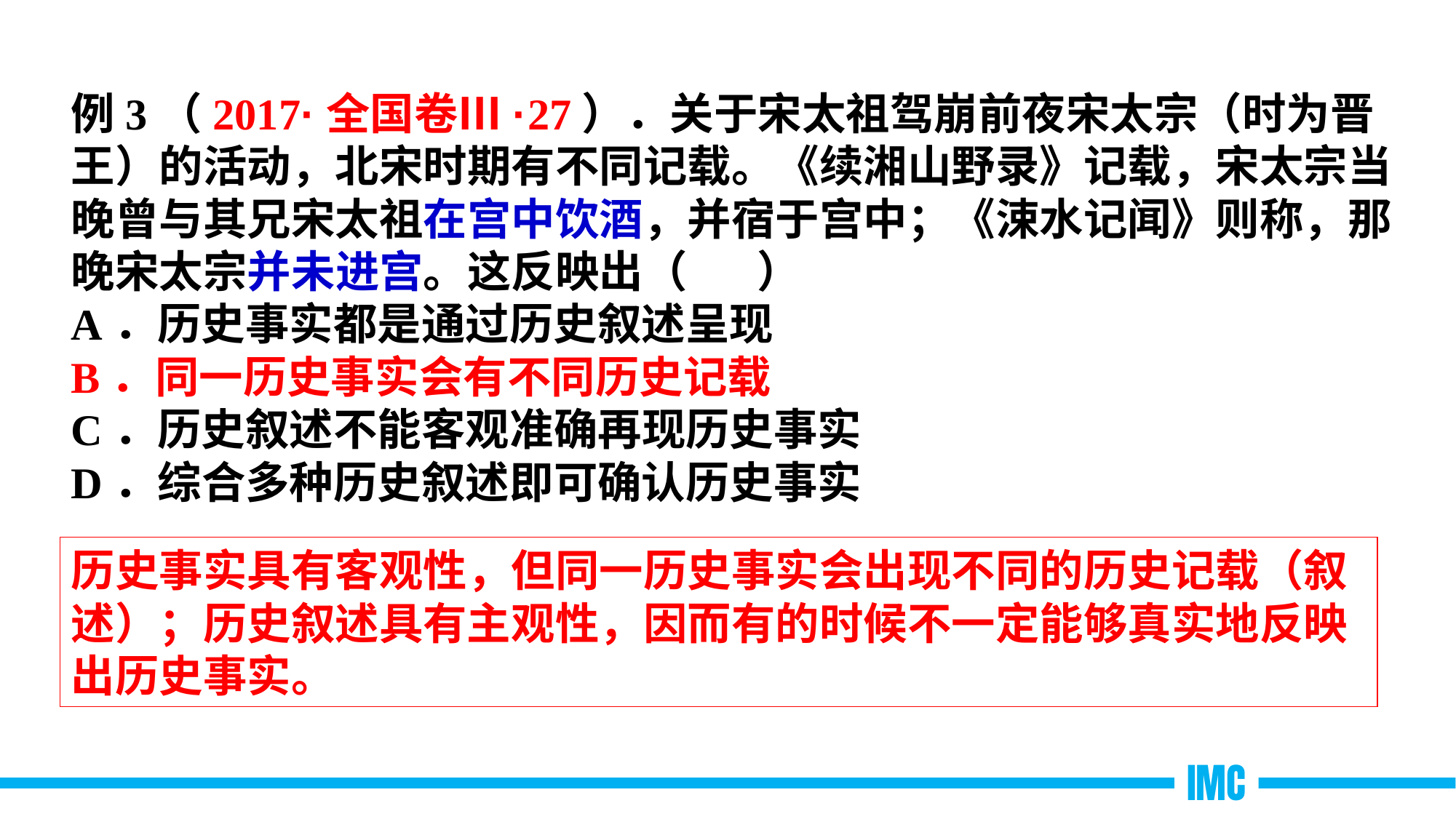

例3（2017·全国卷Ⅲ·27）．关于宋太祖驾崩前夜宋太宗（时为晋王）的活动，北宋时期有不同记载。《续湘山野录》记载，宋太宗当晚曾与其兄宋太祖在宫中饮酒，并宿于宫中；《涑水记闻》则称，那晚宋太宗并未进宫。这反映出（       ）
A．历史事实都是通过历史叙述呈现
B．同一历史事实会有不同历史记载
C．历史叙述不能客观准确再现历史事实
D．综合多种历史叙述即可确认历史事实
历史事实具有客观性，但同一历史事实会出现不同的历史记载（叙述）；历史叙述具有主观性，因而有的时候不一定能够真实地反映出历史事实。